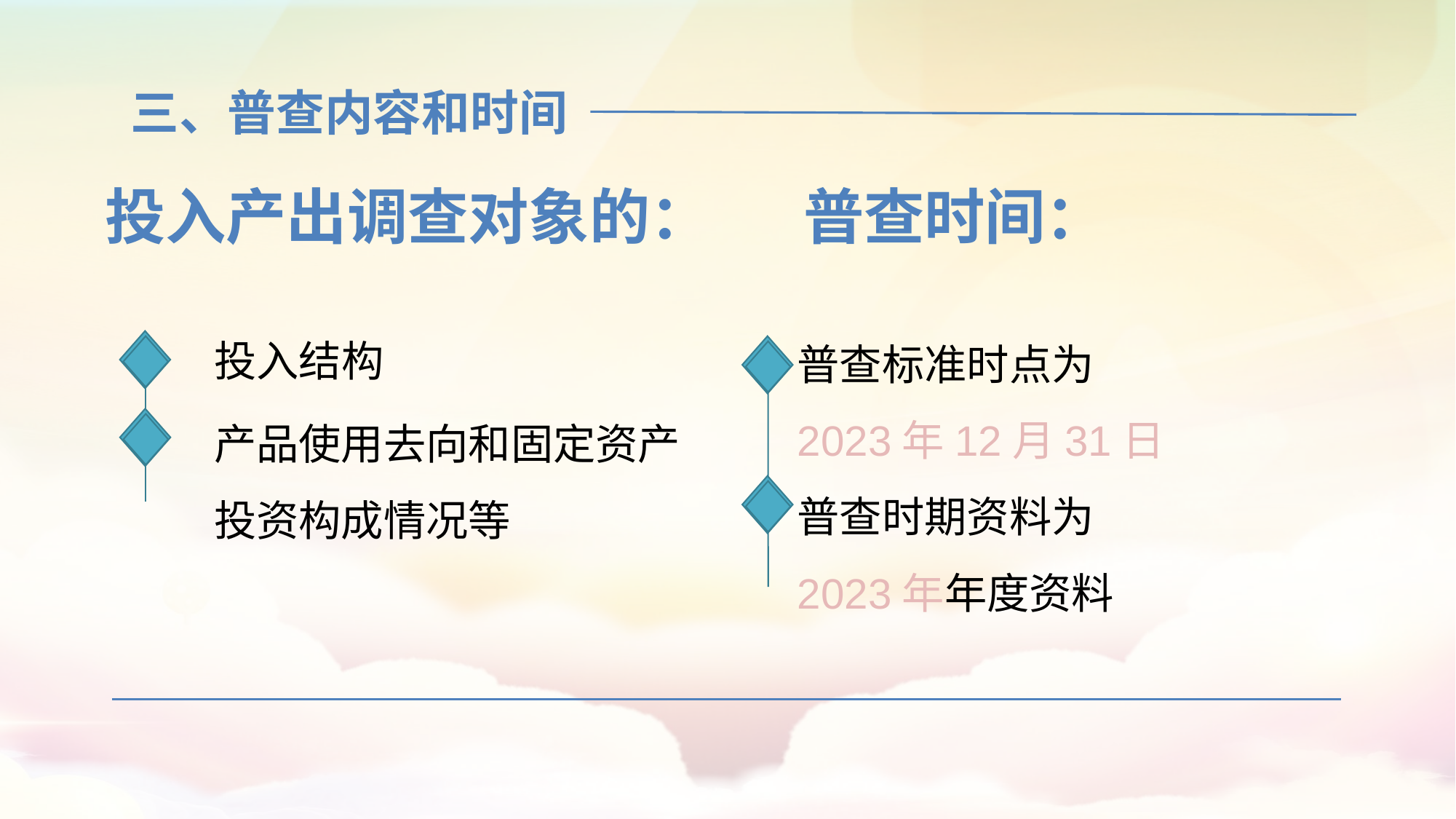

三、普查内容和时间
普查时间：
投入产出调查对象的：
普查标准时点为
2023年12月31日
普查时期资料为
2023年年度资料
投入结构

产品使用去向和固定资产投资构成情况等